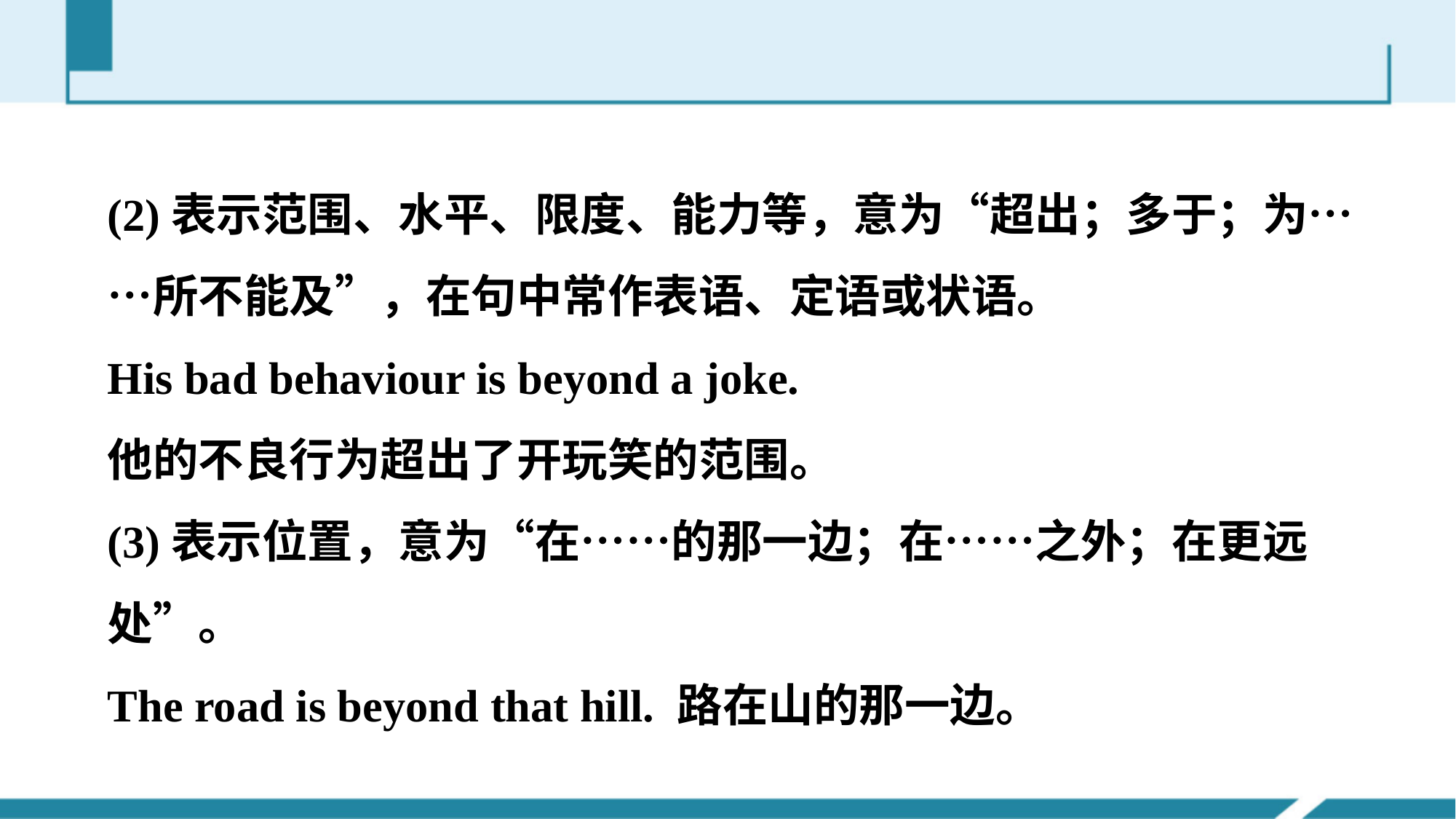

(2)表示范围、水平、限度、能力等，意为“超出；多于；为……所不能及”，在句中常作表语、定语或状语。
His bad behaviour is beyond a joke.
他的不良行为超出了开玩笑的范围。
(3)表示位置，意为“在……的那一边；在……之外；在更远处”。
The road is beyond that hill. 路在山的那一边。